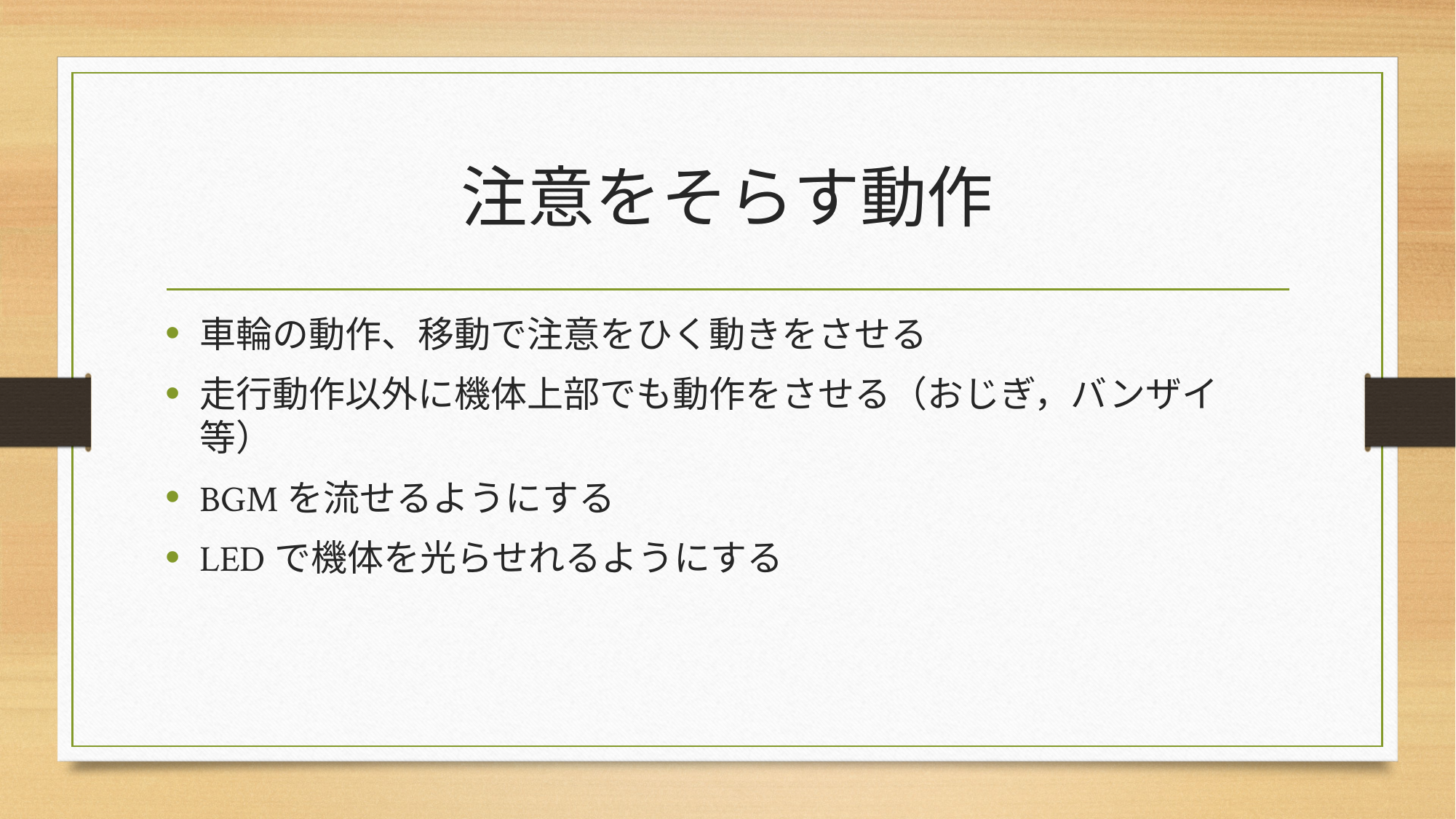

# 注意をそらす動作
車輪の動作、移動で注意をひく動きをさせる
走行動作以外に機体上部でも動作をさせる（おじぎ，バンザイ等）
BGMを流せるようにする
LEDで機体を光らせれるようにする